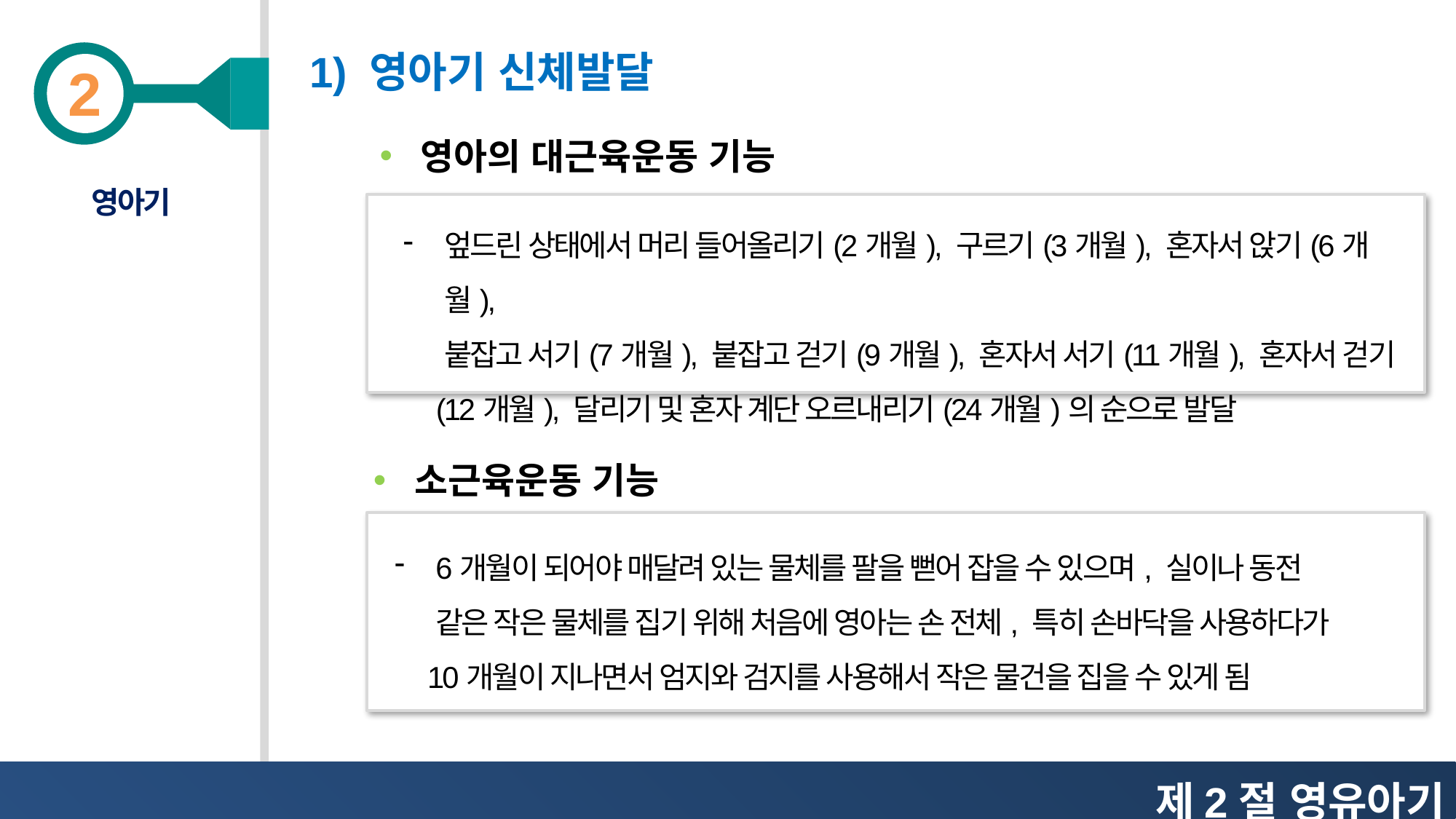

1) 영아기 신체발달
영아의 대근육운동 기능
영아기

엎드린 상태에서 머리 들어올리기(2개월), 구르기(3개월), 혼자서 앉기(6개월),
     붙잡고 서기(7개월), 붙잡고 걷기(9개월), 혼자서 서기(11개월), 혼자서 걷기
     (12개월), 달리기 및 혼자 계단 오르내리기(24개월)의 순으로 발달
소근육운동 기능

6개월이 되어야 매달려 있는 물체를 팔을 뻗어 잡을 수 있으며, 실이나 동전
     같은 작은 물체를 집기 위해 처음에 영아는 손 전체, 특히 손바닥을 사용하다가
     10개월이 지나면서 엄지와 검지를 사용해서 작은 물건을 집을 수 있게 됨
제2절 영유아기